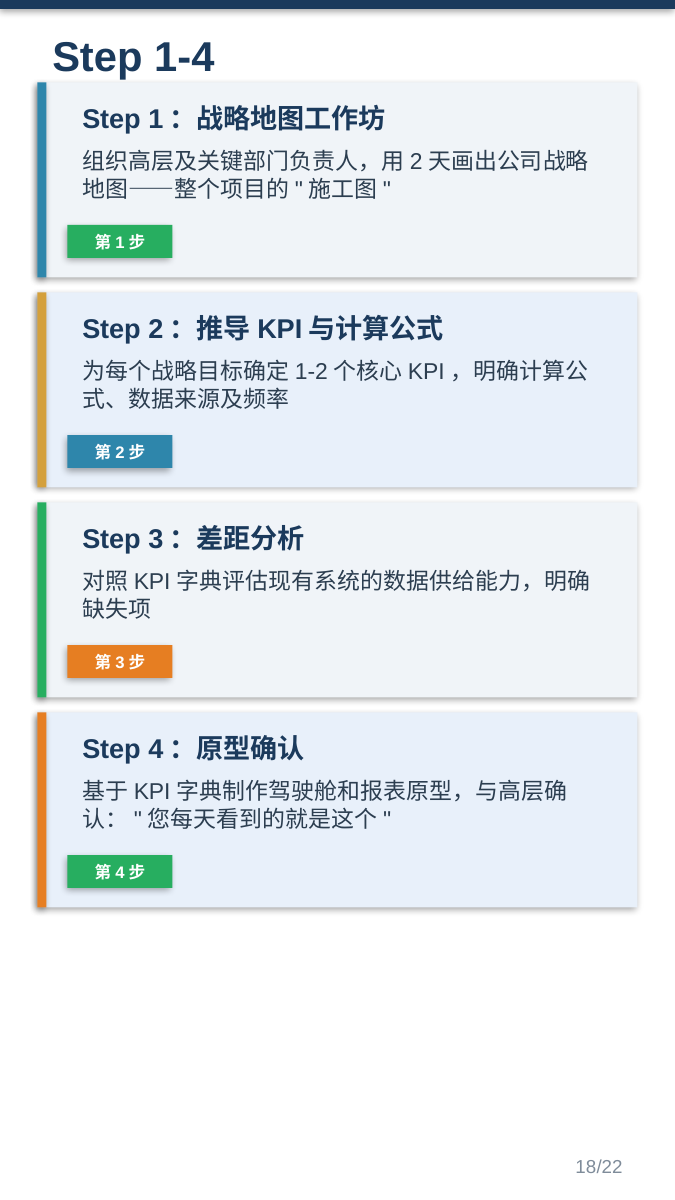

Step 1-4

Step 1：战略地图工作坊
组织高层及关键部门负责人，用2天画出公司战略地图——整个项目的"施工图"

第1步

Step 2：推导KPI与计算公式
为每个战略目标确定1-2个核心KPI，明确计算公式、数据来源及频率

第2步

Step 3：差距分析
对照KPI字典评估现有系统的数据供给能力，明确缺失项

第3步

Step 4：原型确认
基于KPI字典制作驾驶舱和报表原型，与高层确认："您每天看到的就是这个"

第4步
18/22